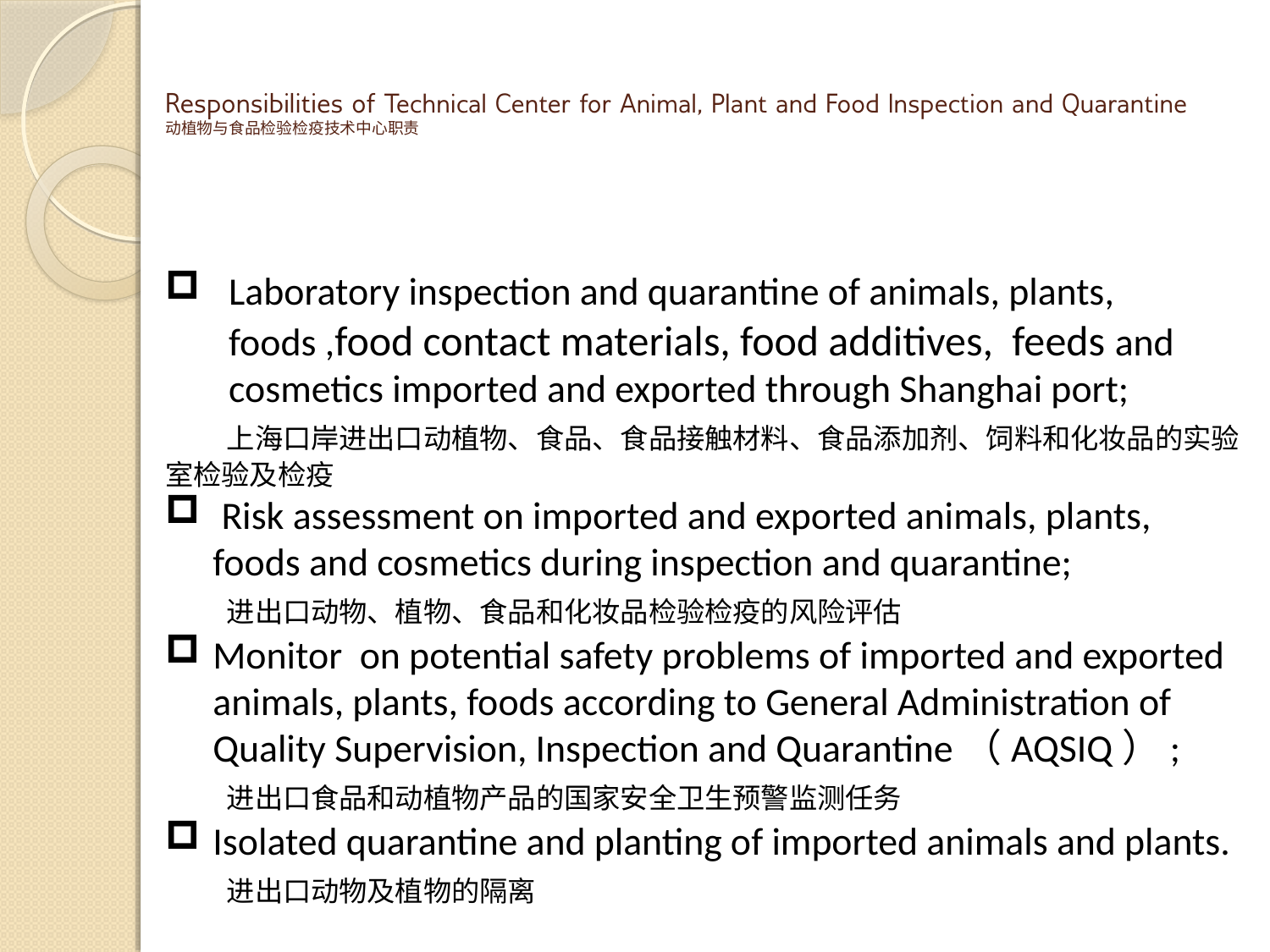

# Responsibilities of Technical Center for Animal, Plant and Food Inspection and Quarantine 动植物与食品检验检疫技术中心职责

Laboratory inspection and quarantine of animals, plants, foods ,food contact materials, food additives,  feeds and cosmetics imported and exported through Shanghai port;
      上海口岸进出口动植物、食品、食品接触材料、食品添加剂、饲料和化妆品的实验室检验及检疫
 Risk assessment on imported and exported animals, plants, foods and cosmetics during inspection and quarantine;
      进出口动物、植物、食品和化妆品检验检疫的风险评估
Monitor  on potential safety problems of imported and exported animals, plants, foods according to General Administration of Quality Supervision, Inspection and Quarantine（AQSIQ）;
      进出口食品和动植物产品的国家安全卫生预警监测任务
Isolated quarantine and planting of imported animals and plants.
      进出口动物及植物的隔离